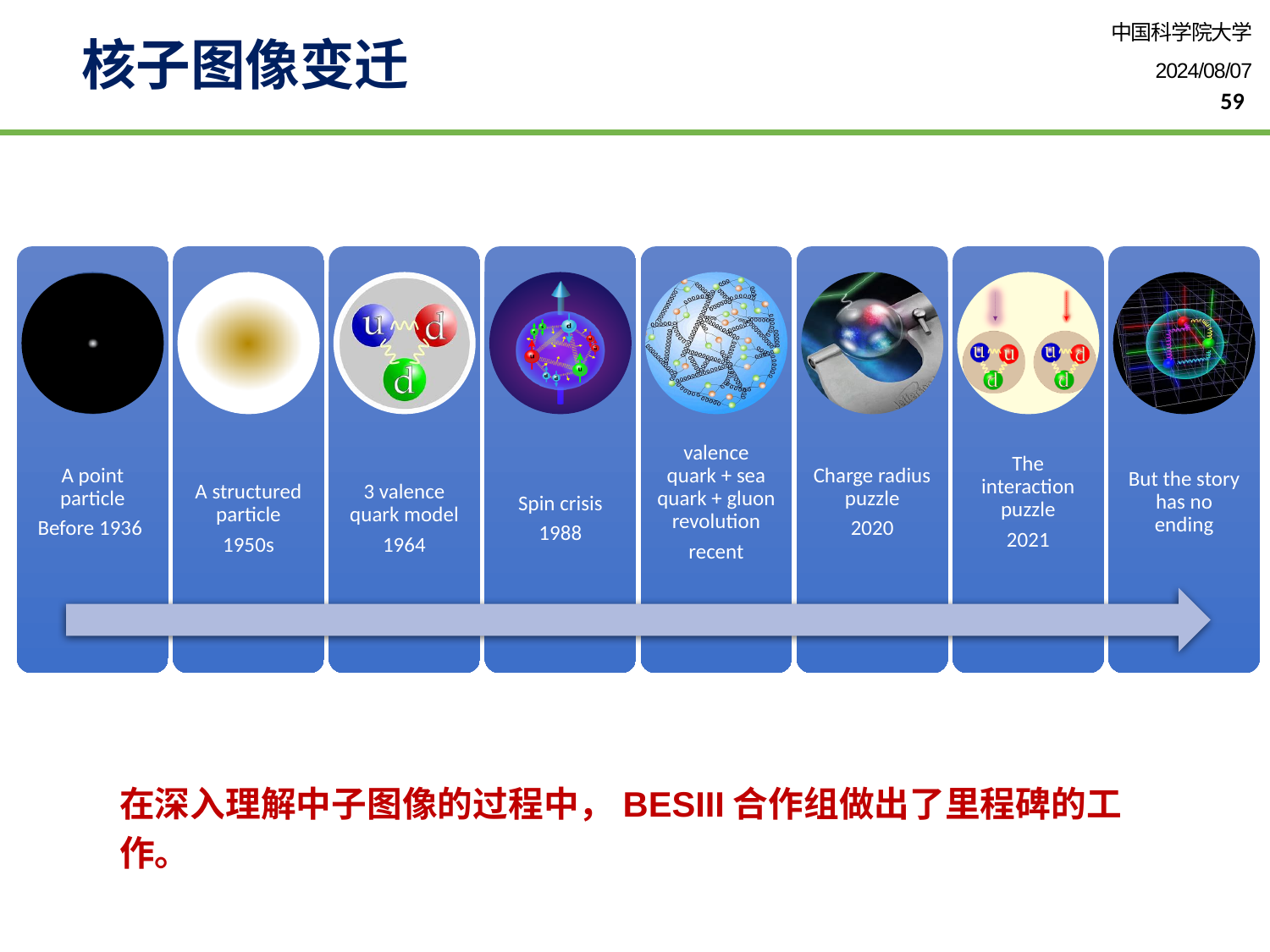

# 核子图像变迁
A point particle
Before 1936

A structured particle
1950s

3 valence quark model
1964

Spin crisis
1988
valence quark + sea quark + gluon revolution
recent
Charge radius puzzle
2020
The interaction puzzle
2021
But the story has no ending
在深入理解中子图像的过程中，BESIII合作组做出了里程碑的工作。